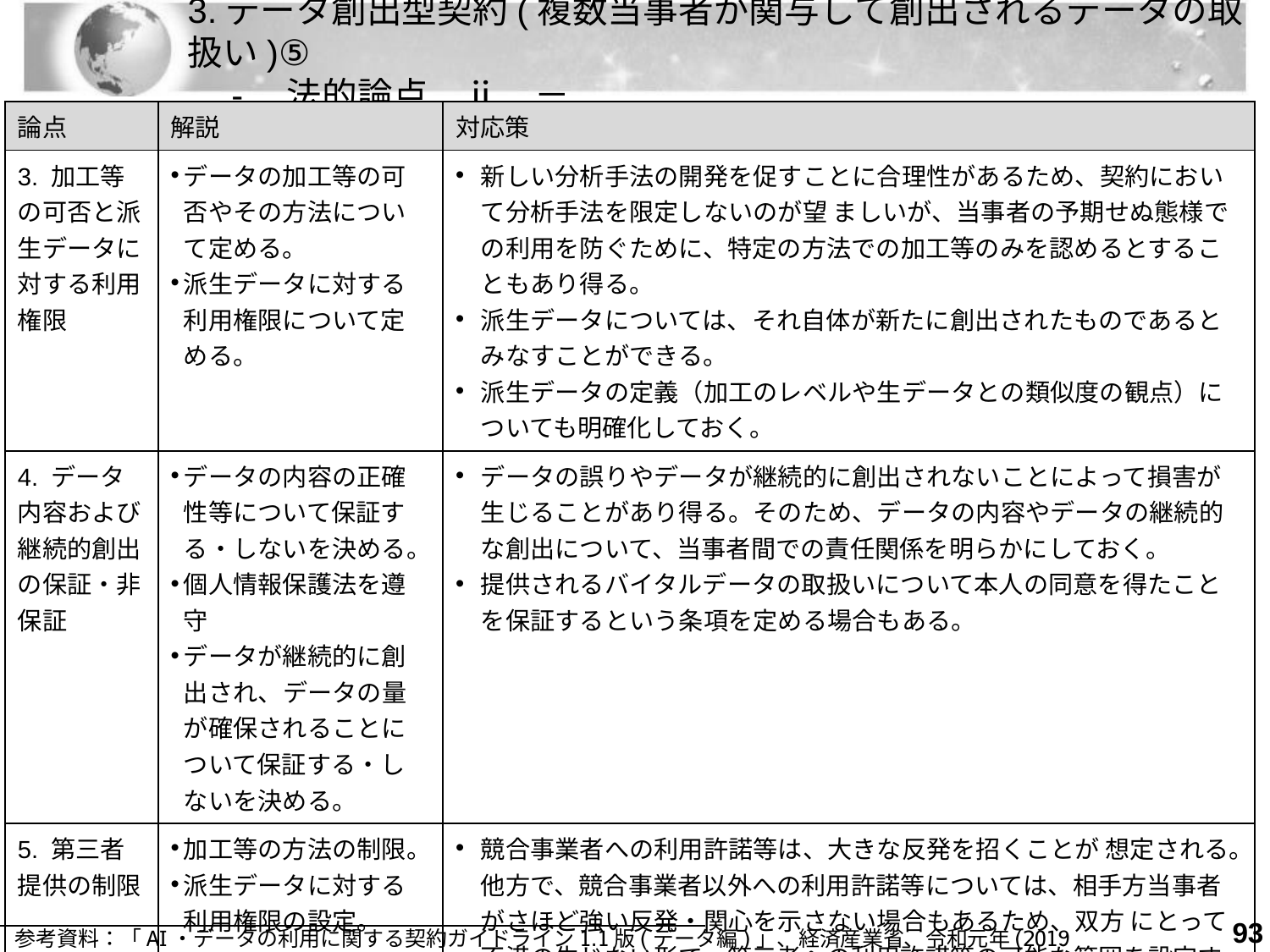

# 3.データ創出型契約(複数当事者が関与して創出されるデータの取扱い)⑤ 　-　法的論点　ⅱ　－
| 論点 | 解説 | 対応策 |
| --- | --- | --- |
| 3. 加工等の可否と派生データに対する利用権限 | データの加工等の可否やその方法について定める。 派生データに対する利用権限について定める。 | 新しい分析手法の開発を促すことに合理性があるため、契約において分析手法を限定しないのが望 ましいが、当事者の予期せぬ態様での利用を防ぐために、特定の方法での加工等のみを認めるとすることもあり得る。 派生データについては、それ自体が新たに創出されたものであるとみなすことができる。 派生データの定義（加工のレベルや生データとの類似度の観点）についても明確化しておく。 |
| 4. データ内容および継続的創出の保証・非保証 | データの内容の正確性等について保証する・しないを決める。 個人情報保護法を遵守 データが継続的に創出され、データの量が確保されることについて保証する・しないを決める。 | データの誤りやデータが継続的に創出されないことによって損害が生じることがあり得る。そのため、データの内容やデータの継続的な創出について、当事者間での責任関係を明らかにしておく。 提供されるバイタルデータの取扱いについて本人の同意を得たことを保証するという条項を定める場合もある。 |
| 5. 第三者提供の制限 | 加工等の方法の制限。 派生データに対する利用権限の設定。 | 競合事業者への利用許諾等は、大きな反発を招くことが 想定される。他方で、競合事業者以外への利用許諾等については、相手方当事者がさほど強い反発・関心を示さない場合もあるため、双方 にとって不満の生じない形で、第三者への利用許諾等の可能な範囲を設定する。 横展開のサービスは、もともとの対象データおよび派生 データからの恩恵を受けているものの、全体として横展開のサービス提供者が得る経済的利益に対して、対象データおよび派生データがどの程度寄与しているのかを金銭的に評価するのが難しい。対象データおよび派生データを他事 業者へのサービスに利用することを認める代わりに、他事業者から得た対象データおよび派生データを自社に対しても利用させるという方法も考えられる。 |
93
参考資料：「AI・データの利用に関する契約ガイドライン1.1版(データ編)」、経済産業省、令和元年(2019年)12月